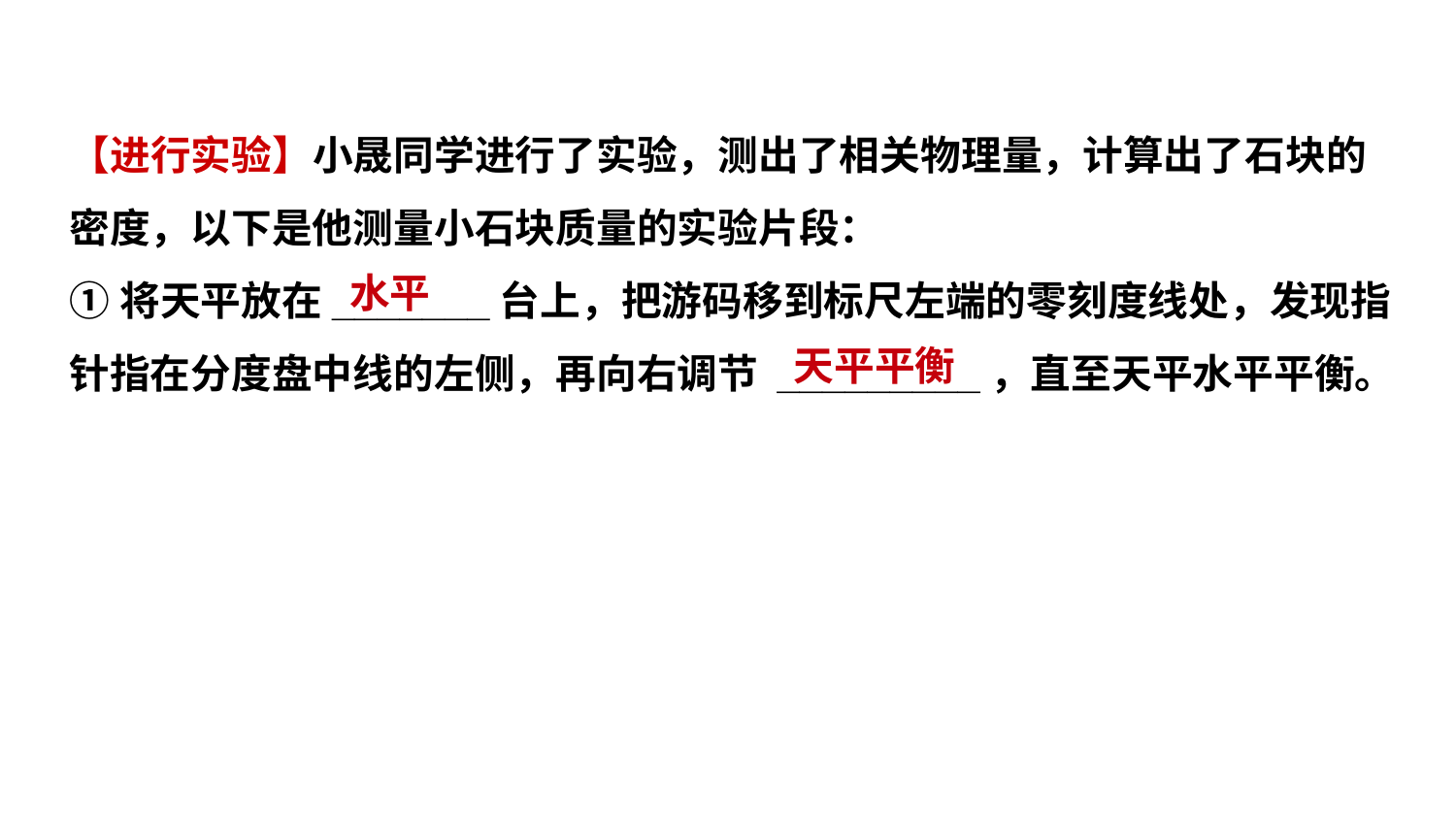

【进行实验】小晟同学进行了实验，测出了相关物理量，计算出了石块的
密度，以下是他测量小石块质量的实验片段：
①将天平放在_______台上，把游码移到标尺左端的零刻度线处，发现指
针指在分度盘中线的左侧，再向右调节 _________，直至天平水平平衡。
 水平
天平平衡